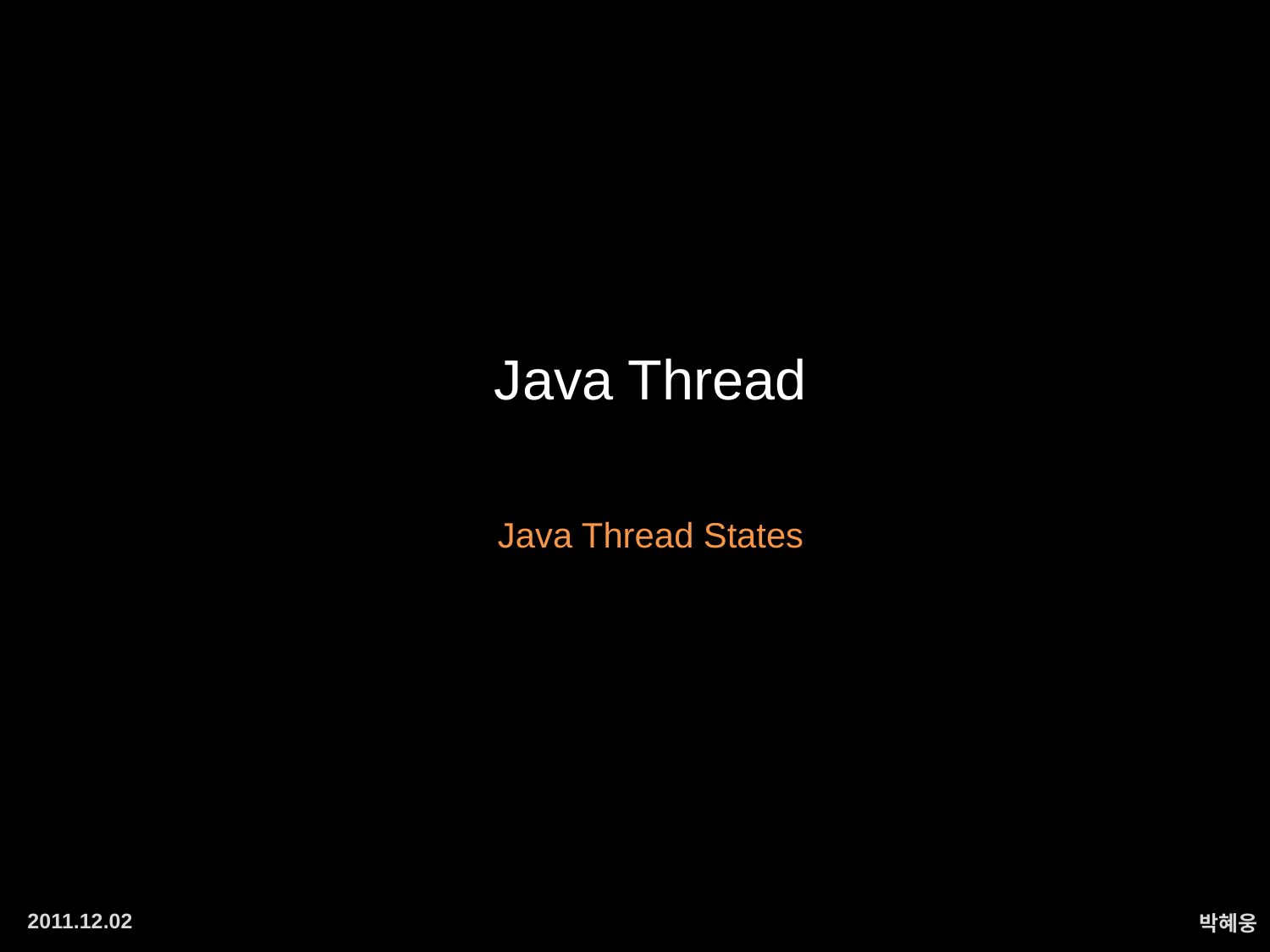

# Java Thread
Java Thread States
2011.12.02
박혜웅